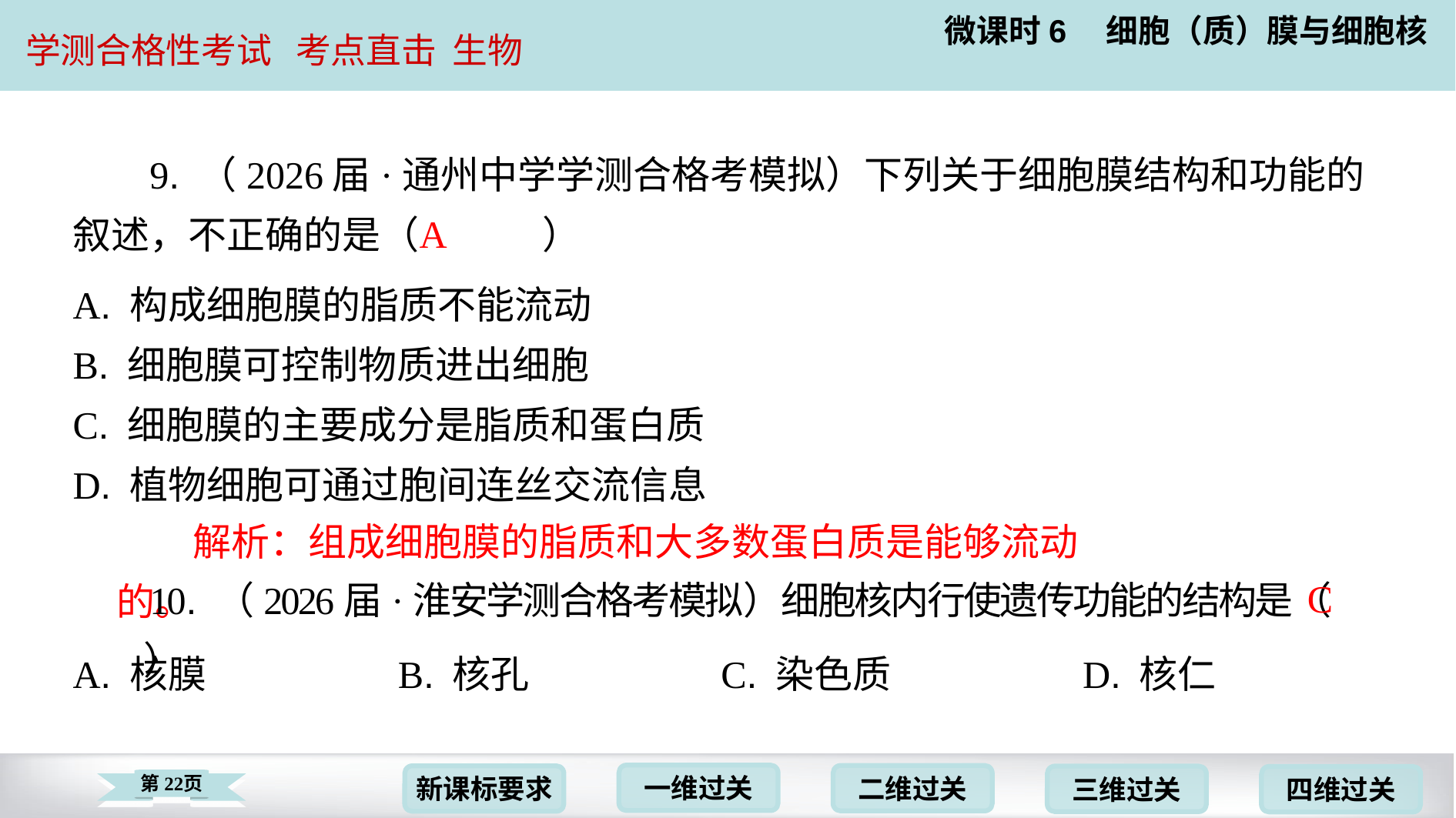

9. （2026届·通州中学学测合格考模拟）下列关于细胞膜结构和功能的叙述，不正确的是（　A　）
A
| A. 构成细胞膜的脂质不能流动 |
| --- |
| B. 细胞膜可控制物质进出细胞 |
| C. 细胞膜的主要成分是脂质和蛋白质 |
| D. 植物细胞可通过胞间连丝交流信息 |
解析：组成细胞膜的脂质和大多数蛋白质是能够流动的。
C
10. （2026届·淮安学测合格考模拟）细胞核内行使遗传功能的结构是（　C　）
| A. 核膜 | B. 核孔 | C. 染色质 | D. 核仁 |
| --- | --- | --- | --- |